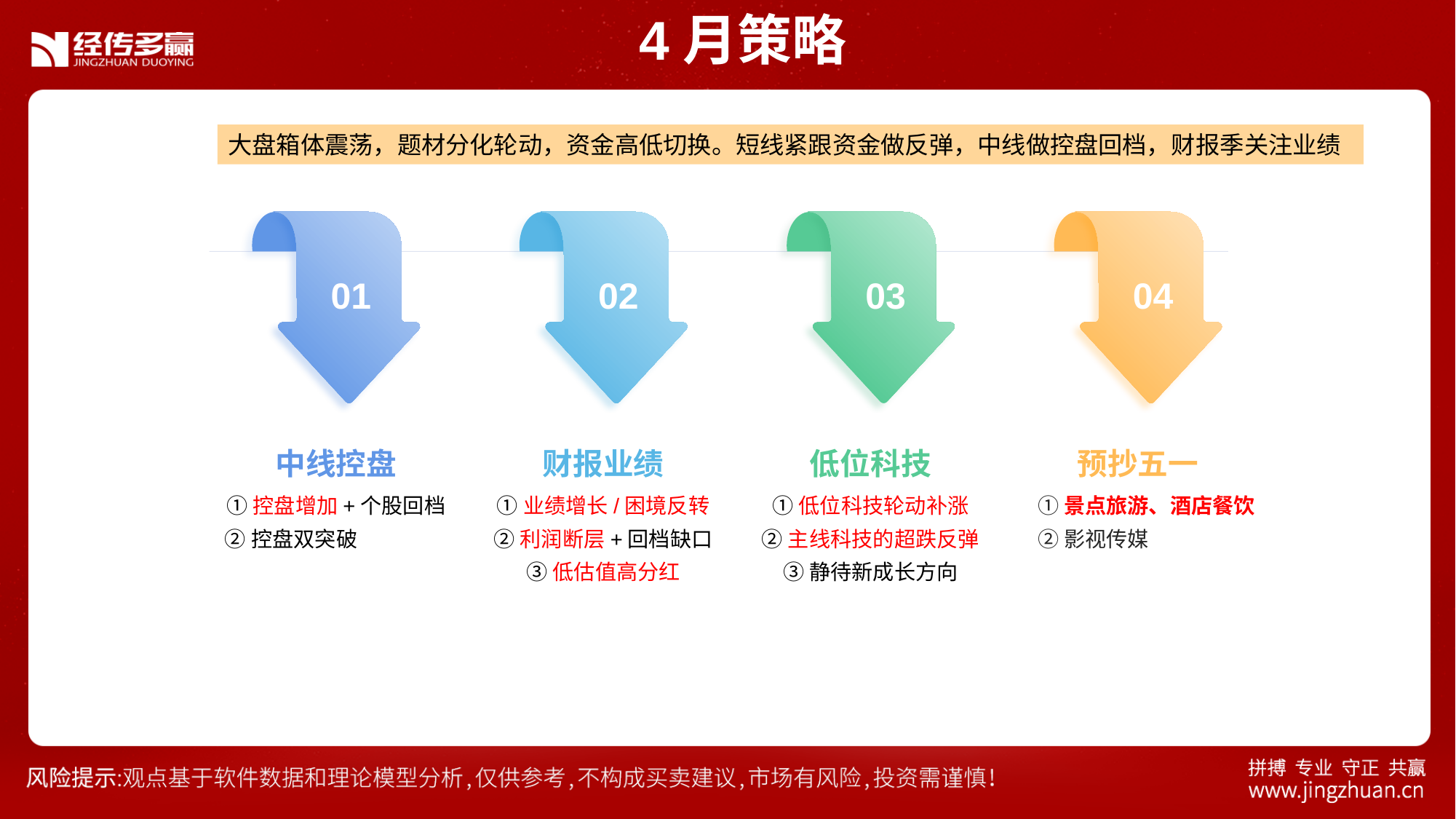

4月策略
大盘箱体震荡，题材分化轮动，资金高低切换。短线紧跟资金做反弹，中线做控盘回档，财报季关注业绩
01
02
03
04

中线控盘
财报业绩
低位科技
预抄五一
①控盘增加+个股回档
②控盘双突破
①业绩增长/困境反转
②利润断层+回档缺口
③低估值高分红

①低位科技轮动补涨
②主线科技的超跌反弹
③静待新成长方向

①景点旅游、酒店餐饮
②影视传媒